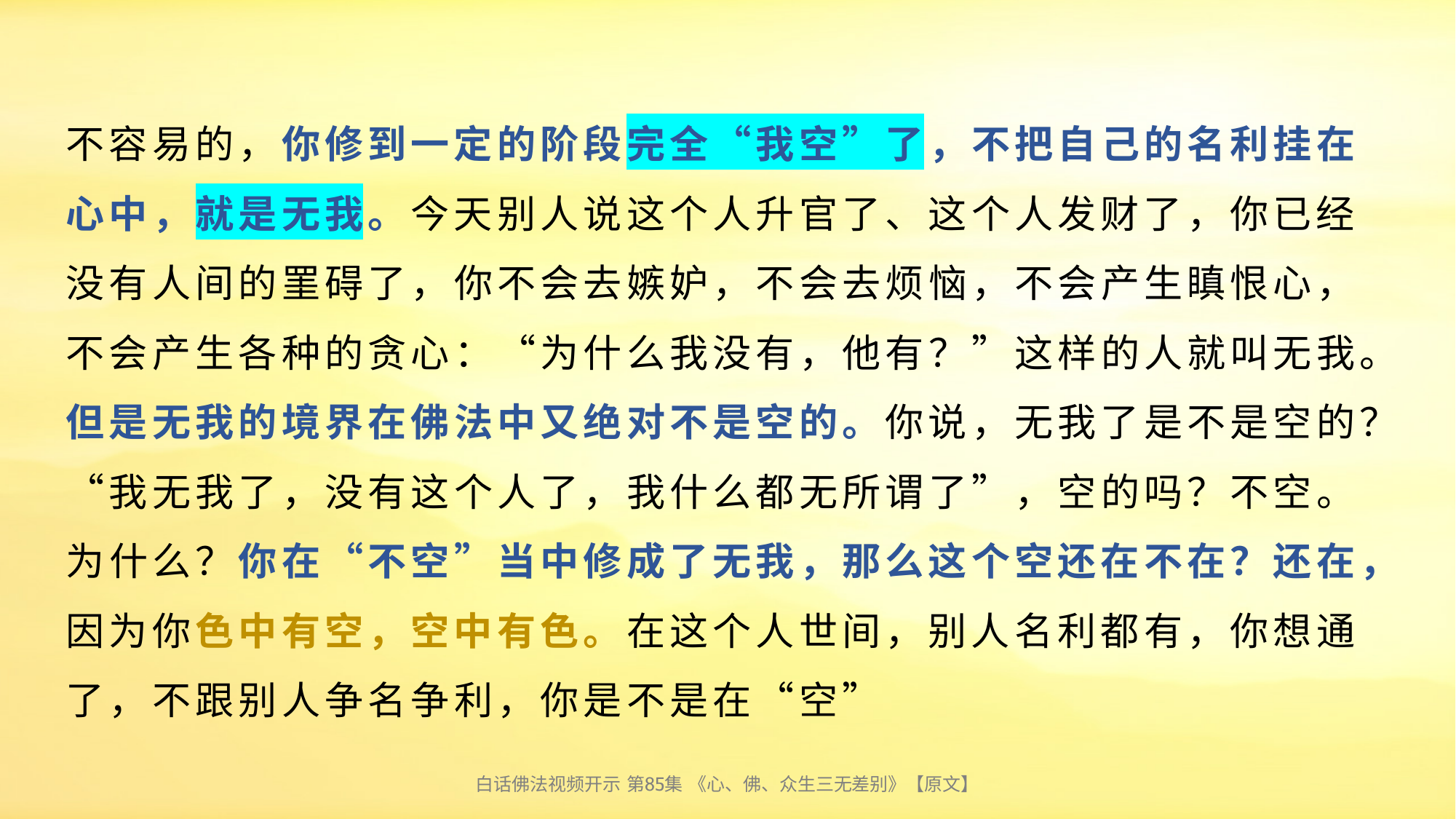

# 不容易的，你修到一定的阶段完全“我空”了，不把自己的名利挂在心中，就是无我。今天别人说这个人升官了、这个人发财了，你已经没有人间的罣碍了，你不会去嫉妒，不会去烦恼，不会产生瞋恨心，不会产生各种的贪心：“为什么我没有，他有？”这样的人就叫无我。但是无我的境界在佛法中又绝对不是空的。你说，无我了是不是空的？“我无我了，没有这个人了，我什么都无所谓了”，空的吗？不空。为什么？你在“不空”当中修成了无我，那么这个空还在不在？还在，因为你色中有空，空中有色。在这个人世间，别人名利都有，你想通了，不跟别人争名争利，你是不是在“空”
白话佛法视频开示 第85集 《心、佛、众生三无差别》【原文】